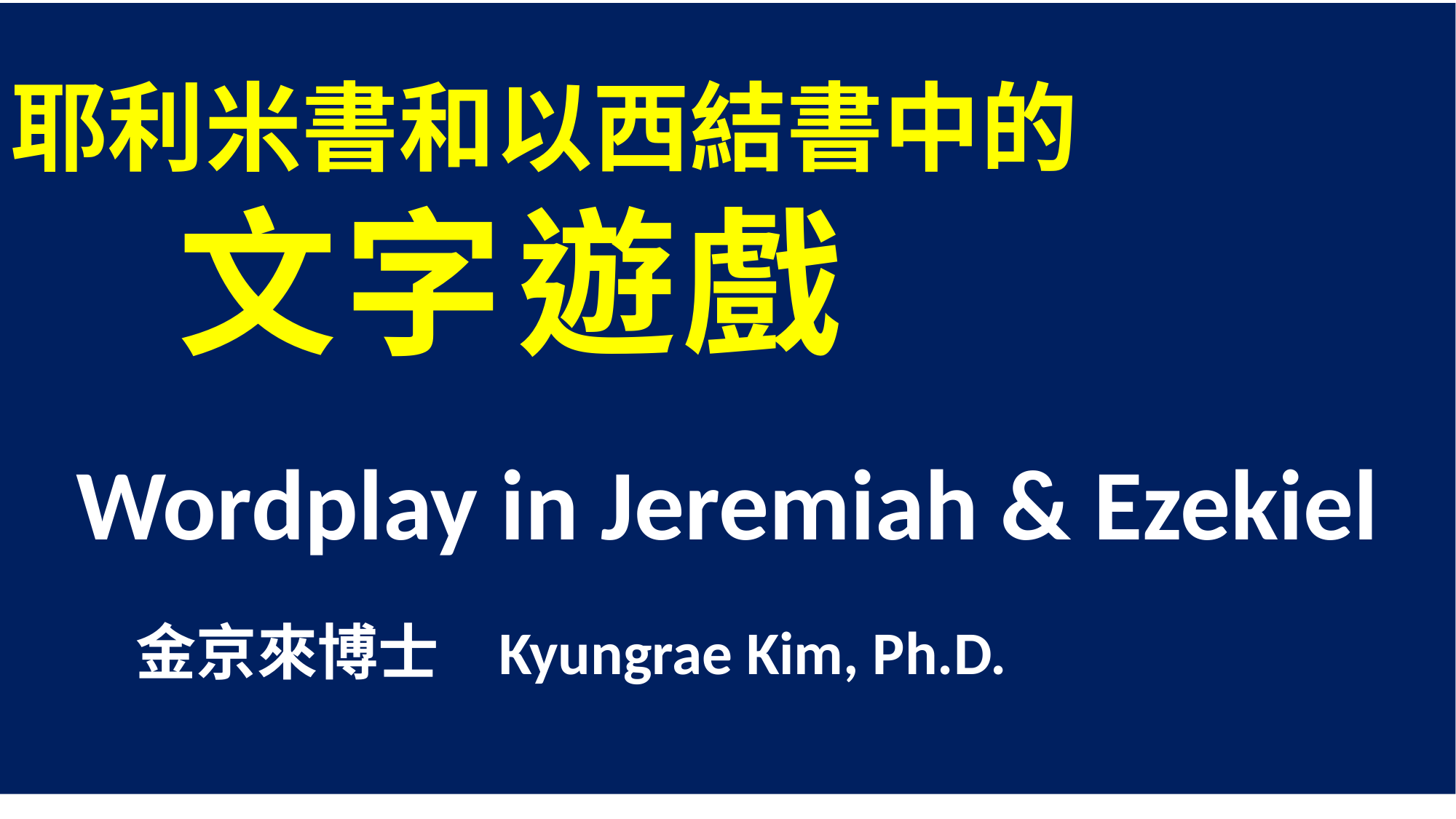

耶利米書和以西結書中的
       文 字 遊 戲

Wordplay in Jeremiah & Ezekiel

        金京來博士   Kyungrae Kim, Ph.D.